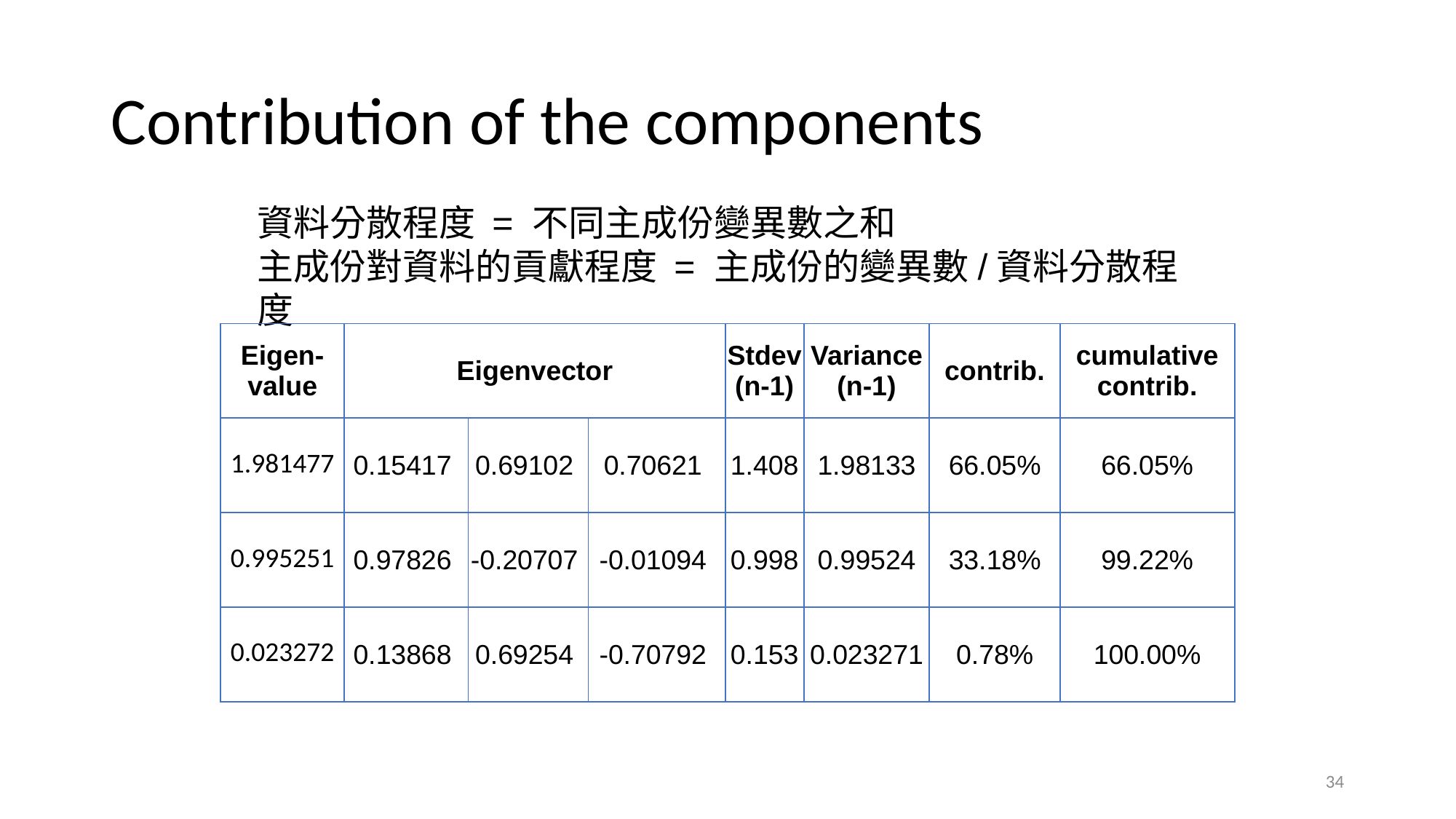

# Contribution of the components
資料分散程度 = 不同主成份變異數之和
主成份對資料的貢獻程度 = 主成份的變異數/資料分散程度
| Eigen- value | Eigenvector |  |  | Stdev (n-1) | Variance (n-1) | contrib. | cumulative contrib. |
| --- | --- | --- | --- | --- | --- | --- | --- |
| 1.981477 | 0.15417 | 0.69102 | 0.70621 | 1.408 | 1.98133 | 66.05% | 66.05% |
| 0.995251 | 0.97826 | -0.20707 | -0.01094 | 0.998 | 0.99524 | 33.18% | 99.22% |
| 0.023272 | 0.13868 | 0.69254 | -0.70792 | 0.153 | 0.023271 | 0.78% | 100.00% |
34